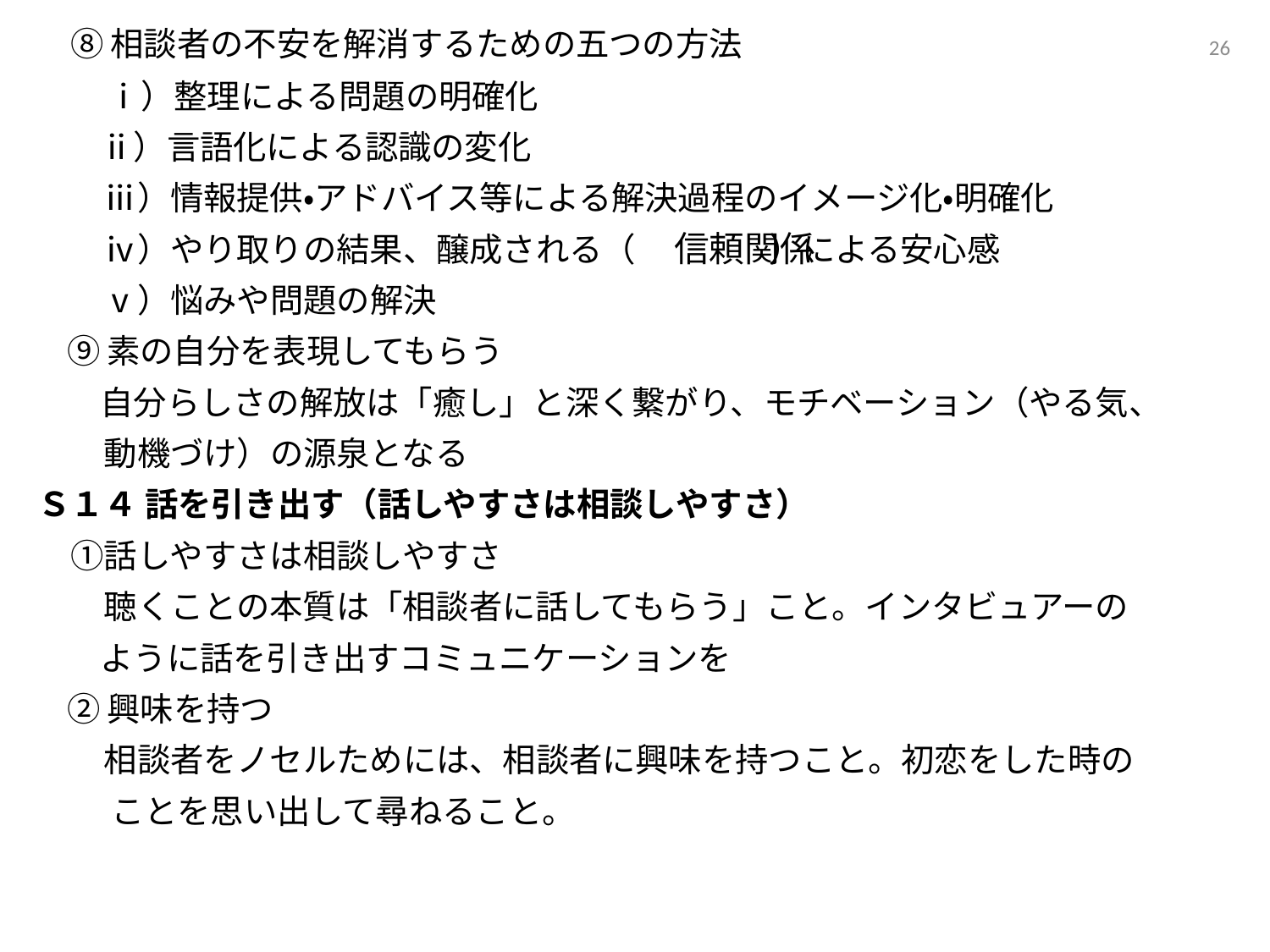

⑧相談者の不安を解消するための五つの方法
   　 ⅰ）整理による問題の明確化
　    ⅱ）言語化による認識の変化
　　ⅲ）情報提供・アドバイス等による解決過程のイメージ化・明確化
　　ⅳ）やり取りの結果、醸成される（　　　　）による安心感
　　ⅴ）悩みや問題の解決
    ⑨素の自分を表現してもらう
　    自分らしさの解放は「癒し」と深く繋がり、モチベーション（やる気、
　　動機づけ）の源泉となる
Ｓ１４ 話を引き出す（話しやすさは相談しやすさ）
　①話しやすさは相談しやすさ
　　聴くことの本質は「相談者に話してもらう」こと。インタビュアーの
　    ように話を引き出すコミュニケーションを
    ②興味を持つ
　　相談者をノセルためには、相談者に興味を持つこと。初恋をした時の
         ことを思い出して尋ねること。

26
信頼関係